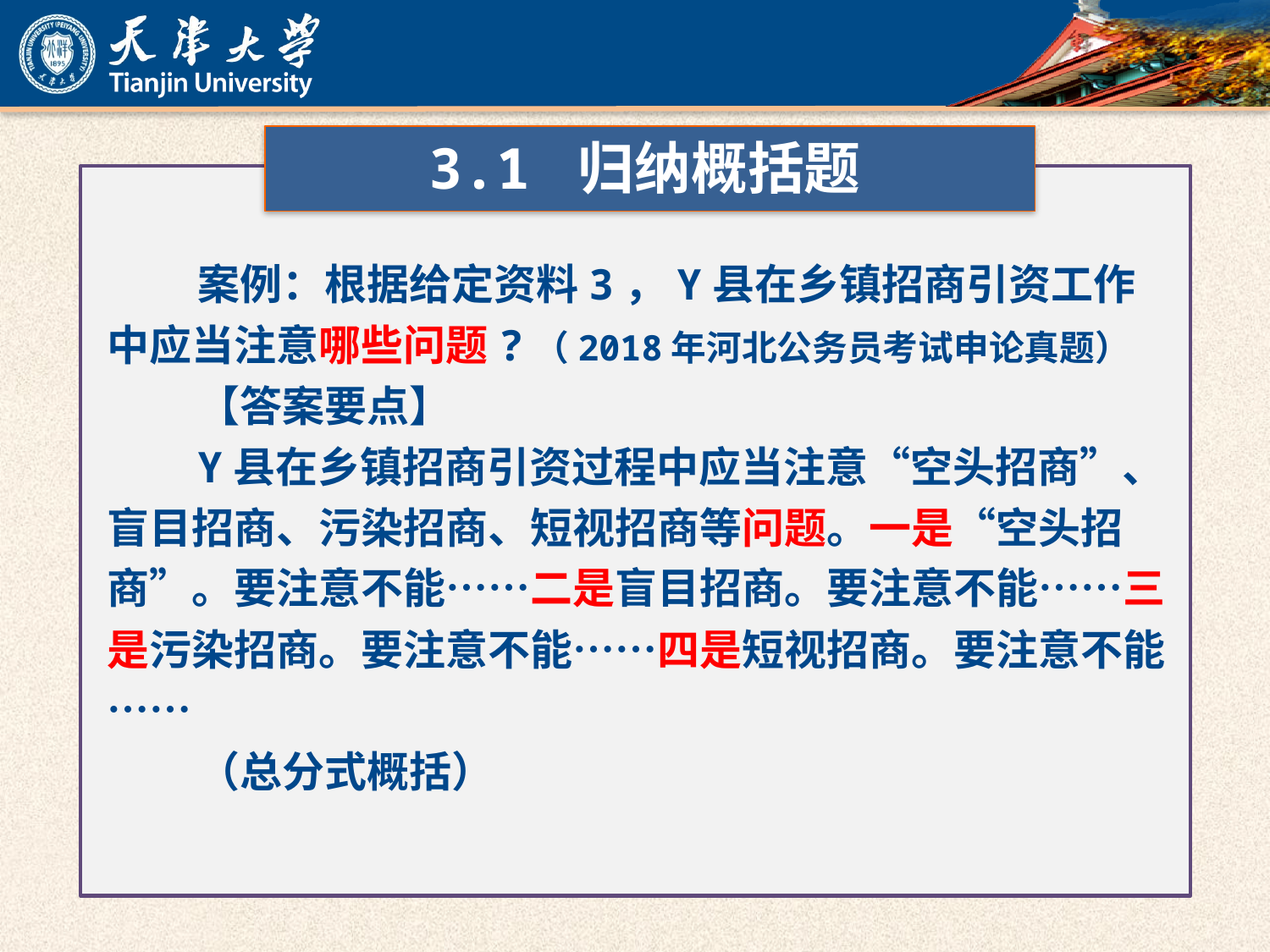

3.1 归纳概括题

案例：根据给定资料3，Y县在乡镇招商引资工作中应当注意哪些问题?（2018年河北公务员考试申论真题）
【答案要点】
Y县在乡镇招商引资过程中应当注意“空头招商”、盲目招商、污染招商、短视招商等问题。一是“空头招商”。要注意不能……二是盲目招商。要注意不能……三是污染招商。要注意不能……四是短视招商。要注意不能……
（总分式概括）